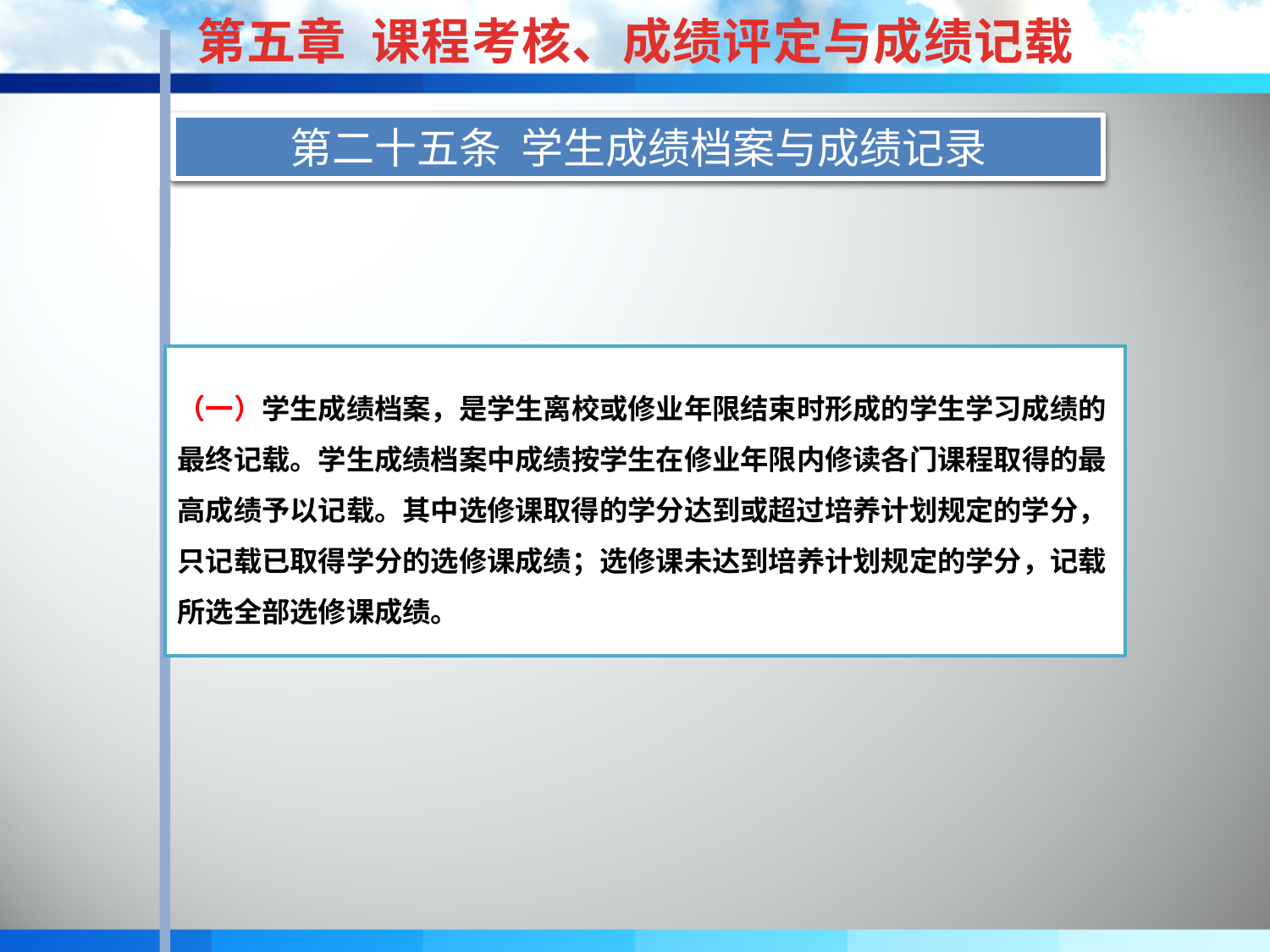

第五章  课程考核、成绩评定与成绩记载
第二十四条  课程成绩查询
第二十五条  学生成绩档案与成绩记录
（一）学生成绩档案，是学生离校或修业年限结束时形成的学生学习成绩的最终记载。学生成绩档案中成绩按学生在修业年限内修读各门课程取得的最高成绩予以记载。其中选修课取得的学分达到或超过培养计划规定的学分，只记载已取得学分的选修课成绩；选修课未达到培养计划规定的学分，记载所选全部选修课成绩。